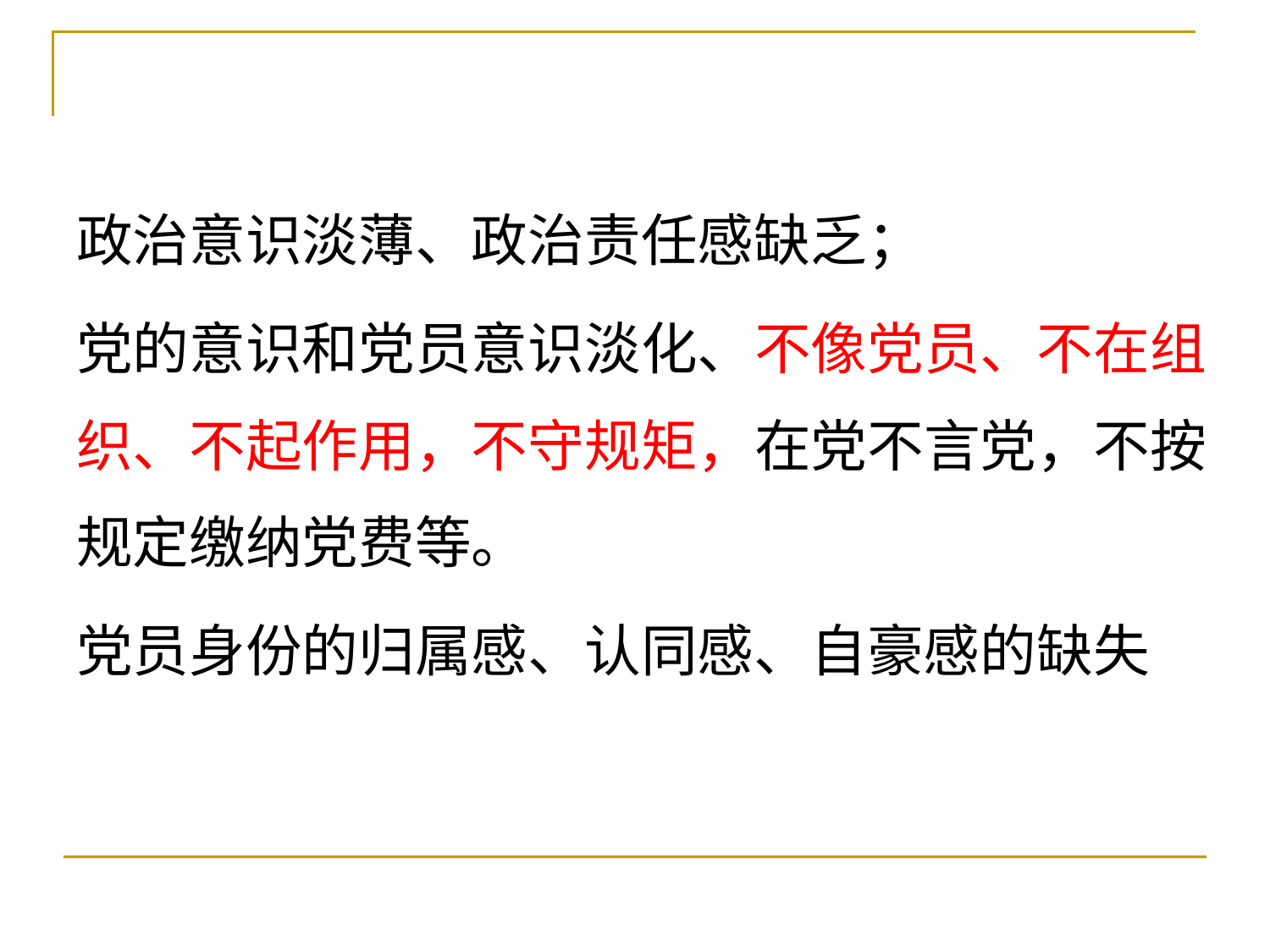

政治意识淡薄、政治责任感缺乏；
党的意识和党员意识淡化、不像党员、不在组织、不起作用，不守规矩，在党不言党，不按规定缴纳党费等。
党员身份的归属感、认同感、自豪感的缺失